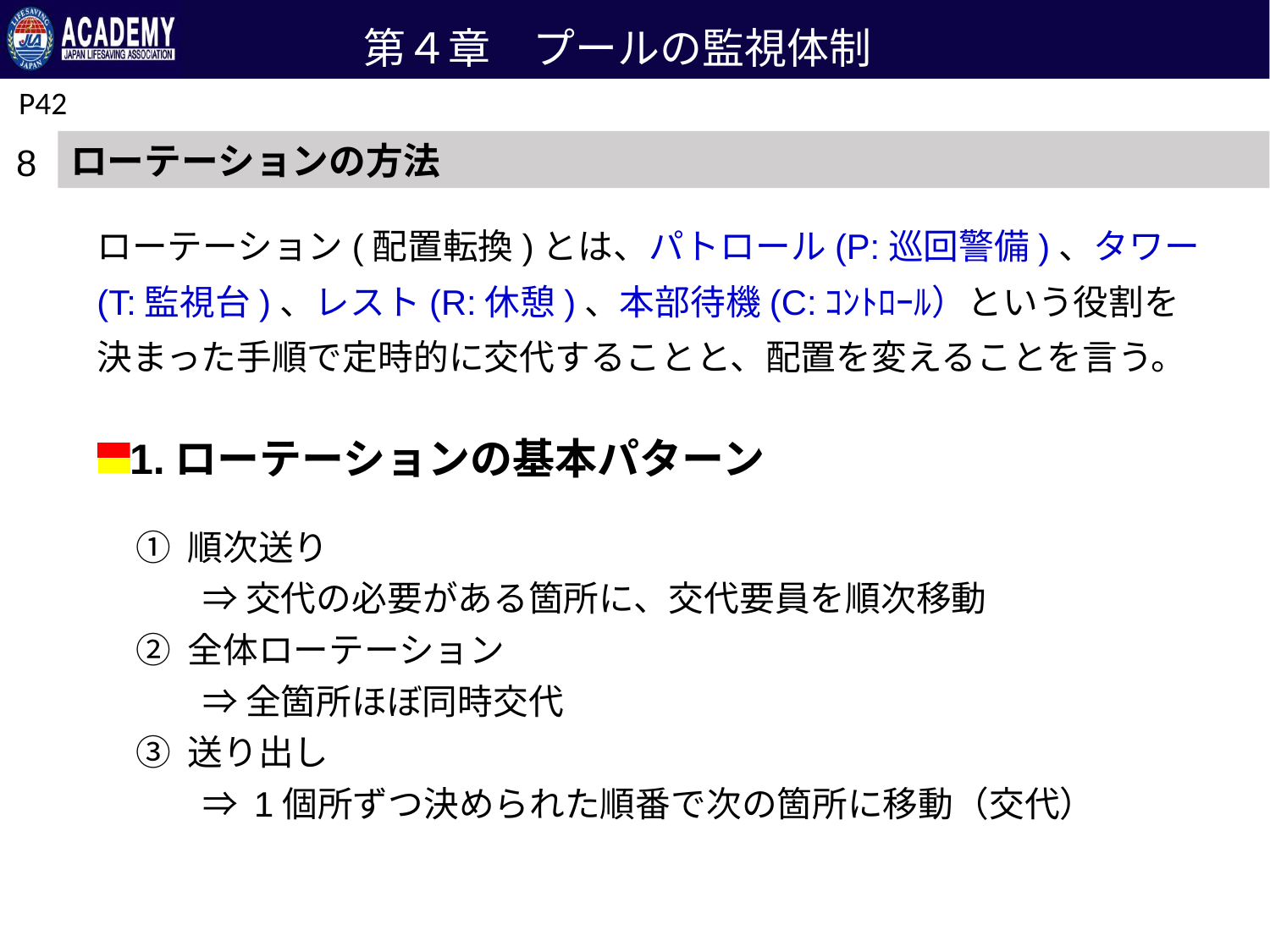

第４章　プールの監視体制
P42
ローテーションの方法
8
ローテーション(配置転換)とは、パトロール(P:巡回警備)、タワー
(T:監視台)、レスト(R:休憩)、本部待機(C:ｺﾝﾄﾛｰﾙ）という役割を
決まった手順で定時的に交代することと、配置を変えることを言う。
1.ローテーションの基本パターン
① 順次送り
　    ⇒ 交代の必要がある箇所に、交代要員を順次移動
② 全体ローテーション
　    ⇒ 全箇所ほぼ同時交代
③ 送り出し
　    ⇒ 1個所ずつ決められた順番で次の箇所に移動（交代）